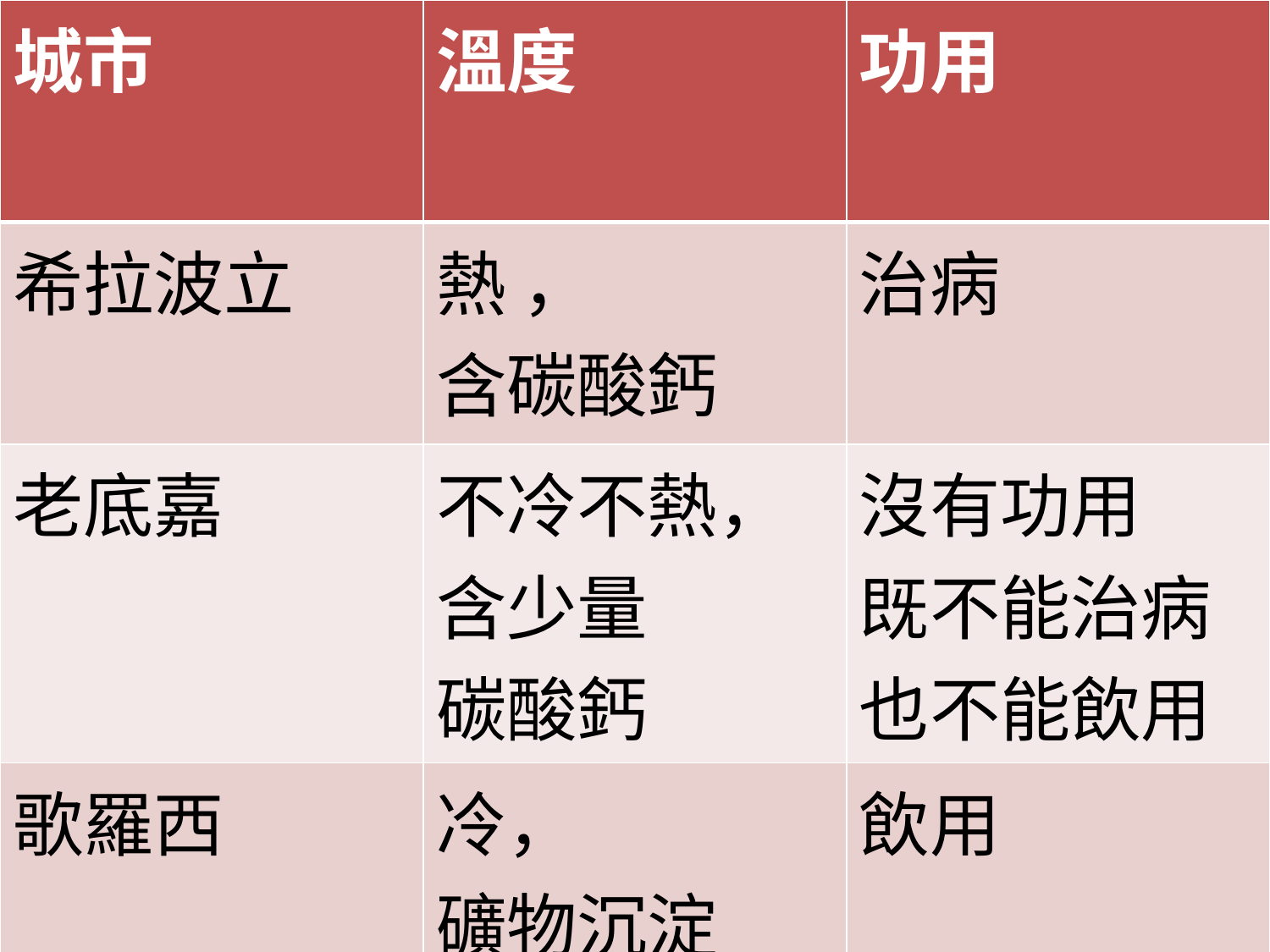

#
| 城市 | 溫度 | 功用 |
| --- | --- | --- |
| 希拉波立 | 熱 ， 含碳酸鈣 | 治病 |
| 老底嘉 | 不冷不熱， 含少量 碳酸鈣 | 沒有功用 既不能治病也不能飲用 |
| 歌羅西 | 冷， 礦物沉淀 清澈 | 飲用 |